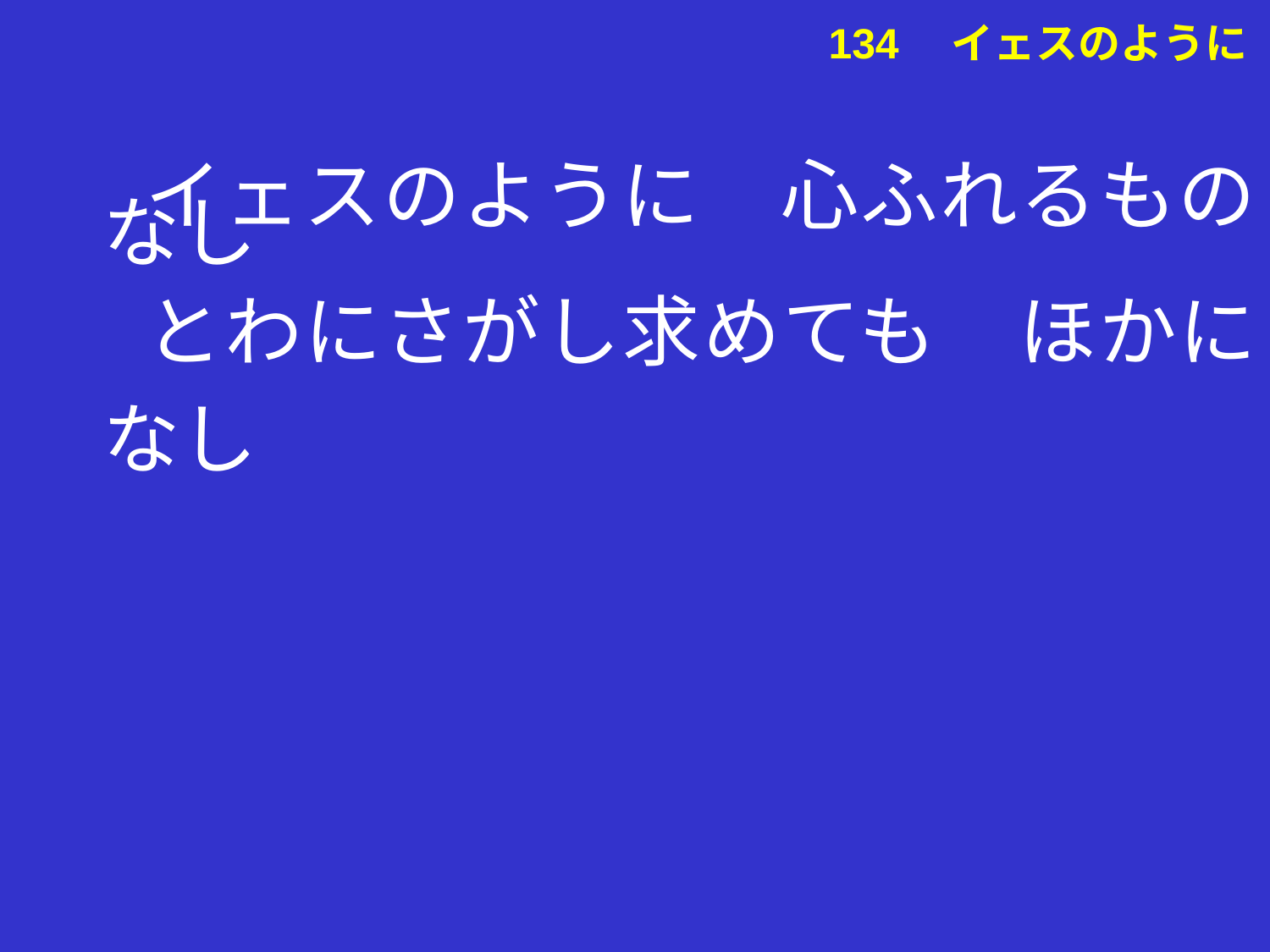

イェスのように　心ふれるものなし
とわにさがし求めても　ほかになし
# 134　イェスのように